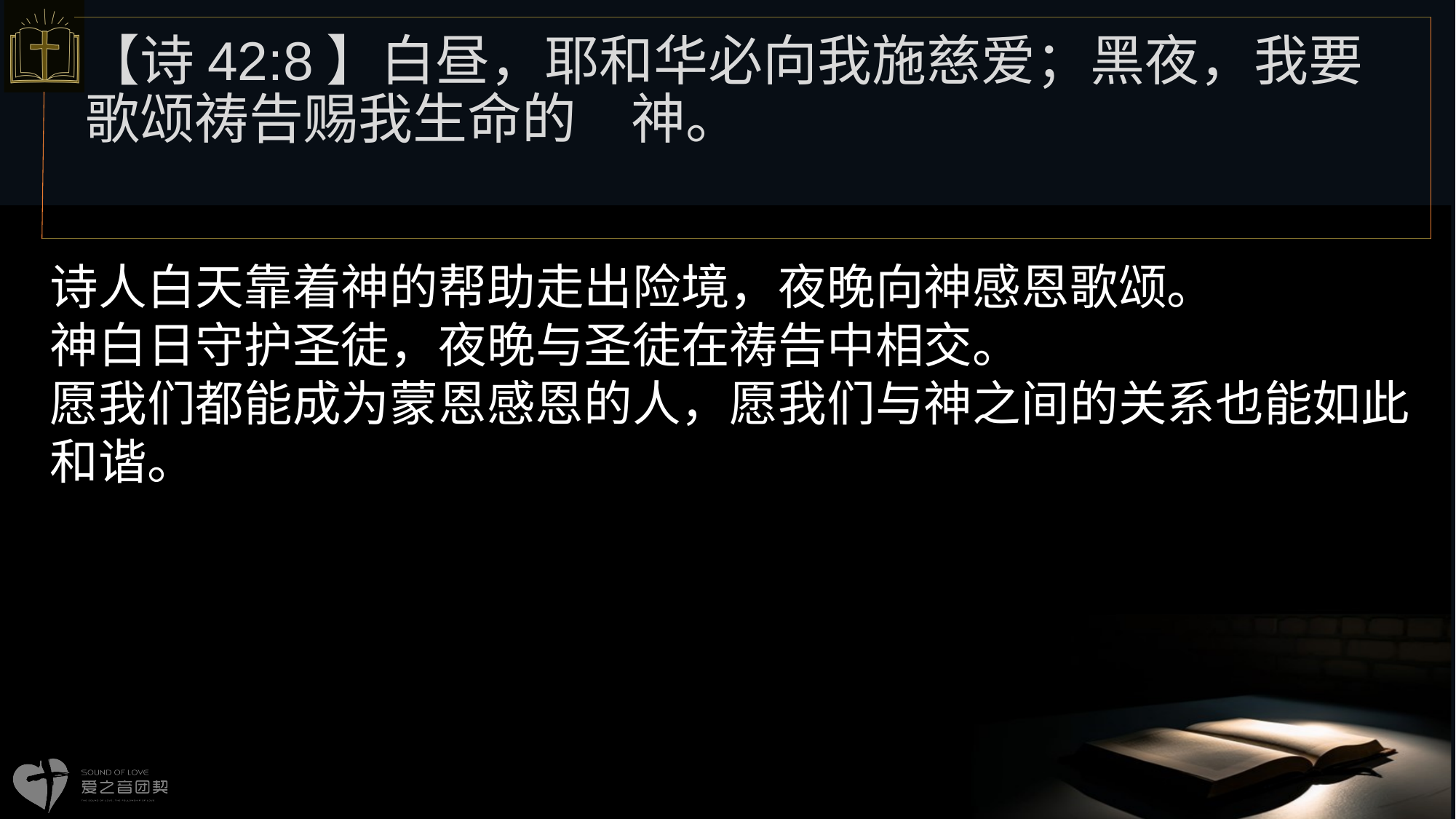

【诗42:8】白昼，耶和华必向我施慈爱；黑夜，我要歌颂祷告赐我生命的　神。
# 诗人白天靠着神的帮助走出险境，夜晚向神感恩歌颂。 神白日守护圣徒，夜晚与圣徒在祷告中相交。 愿我们都能成为蒙恩感恩的人，愿我们与神之间的关系也能如此和谐。